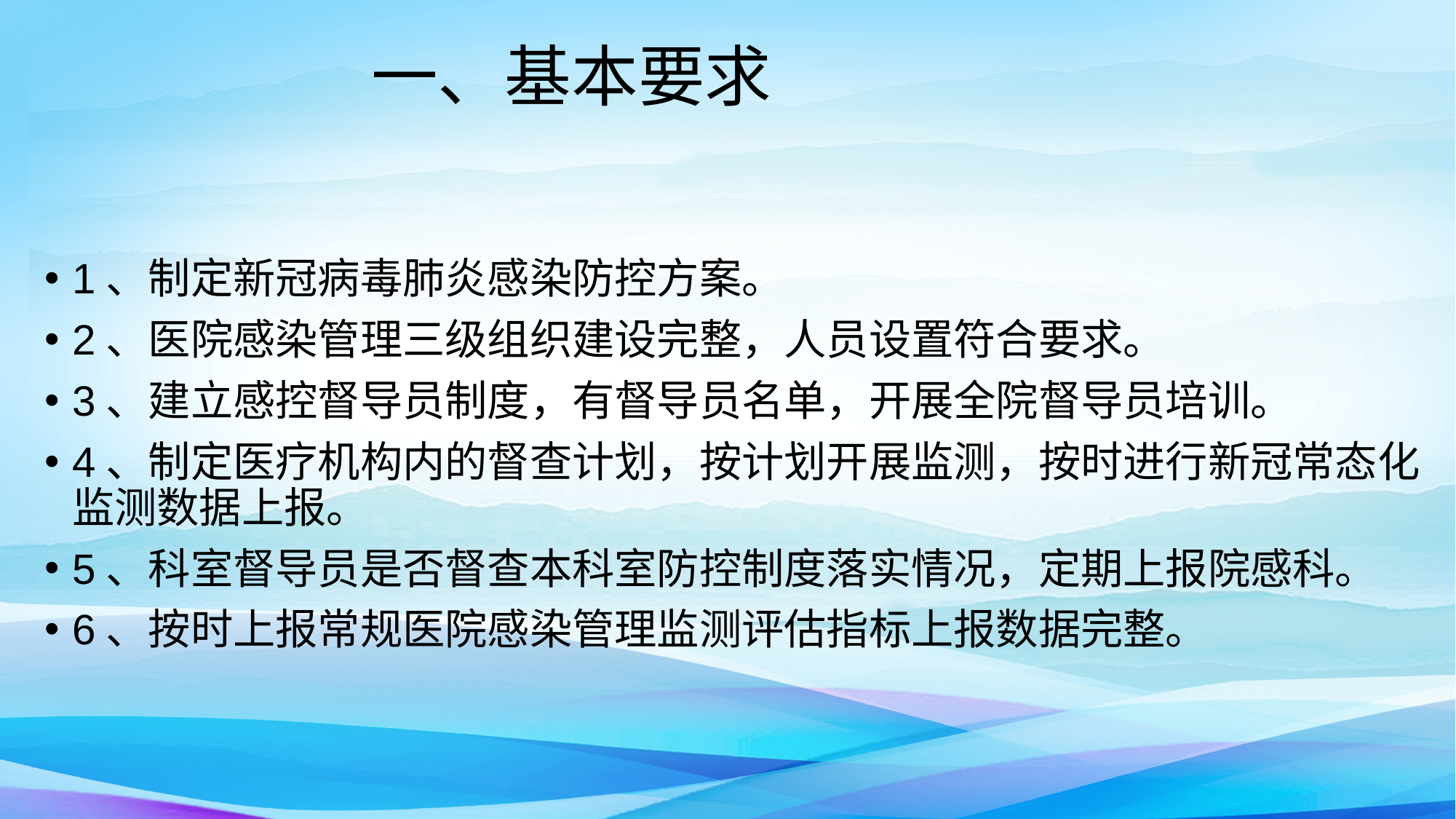

# 一、基本要求
1、制定新冠病毒肺炎感染防控方案。
2、医院感染管理三级组织建设完整，人员设置符合要求。
3、建立感控督导员制度，有督导员名单，开展全院督导员培训。
4、制定医疗机构内的督查计划，按计划开展监测，按时进行新冠常态化监测数据上报。
5、科室督导员是否督查本科室防控制度落实情况，定期上报院感科。
6、按时上报常规医院感染管理监测评估指标上报数据完整。